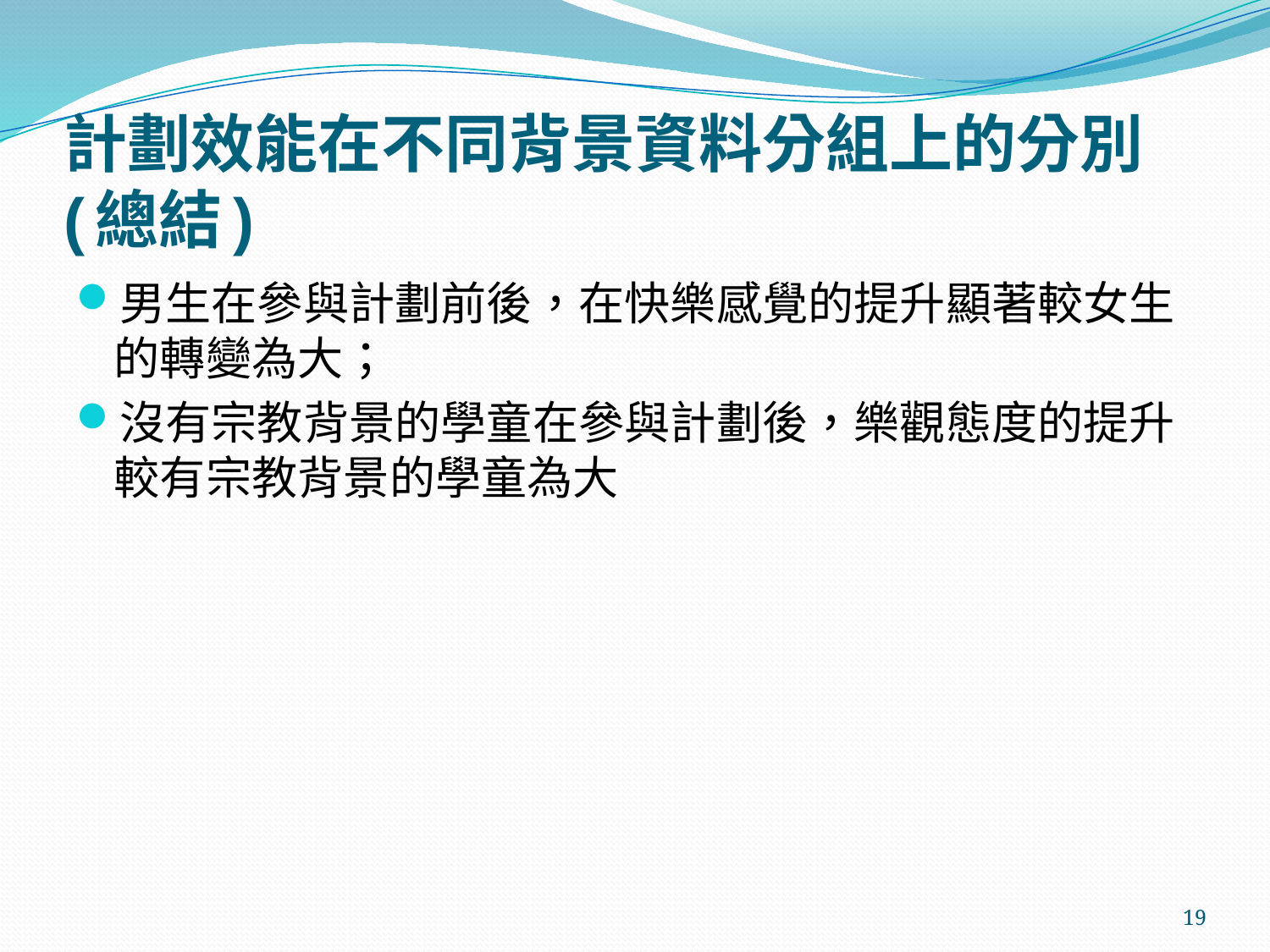

# 計劃效能在不同背景資料分組上的分別 (總結)
男生在參與計劃前後，在快樂感覺的提升顯著較女生的轉變為大；
沒有宗教背景的學童在參與計劃後，樂觀態度的提升較有宗教背景的學童為大
19